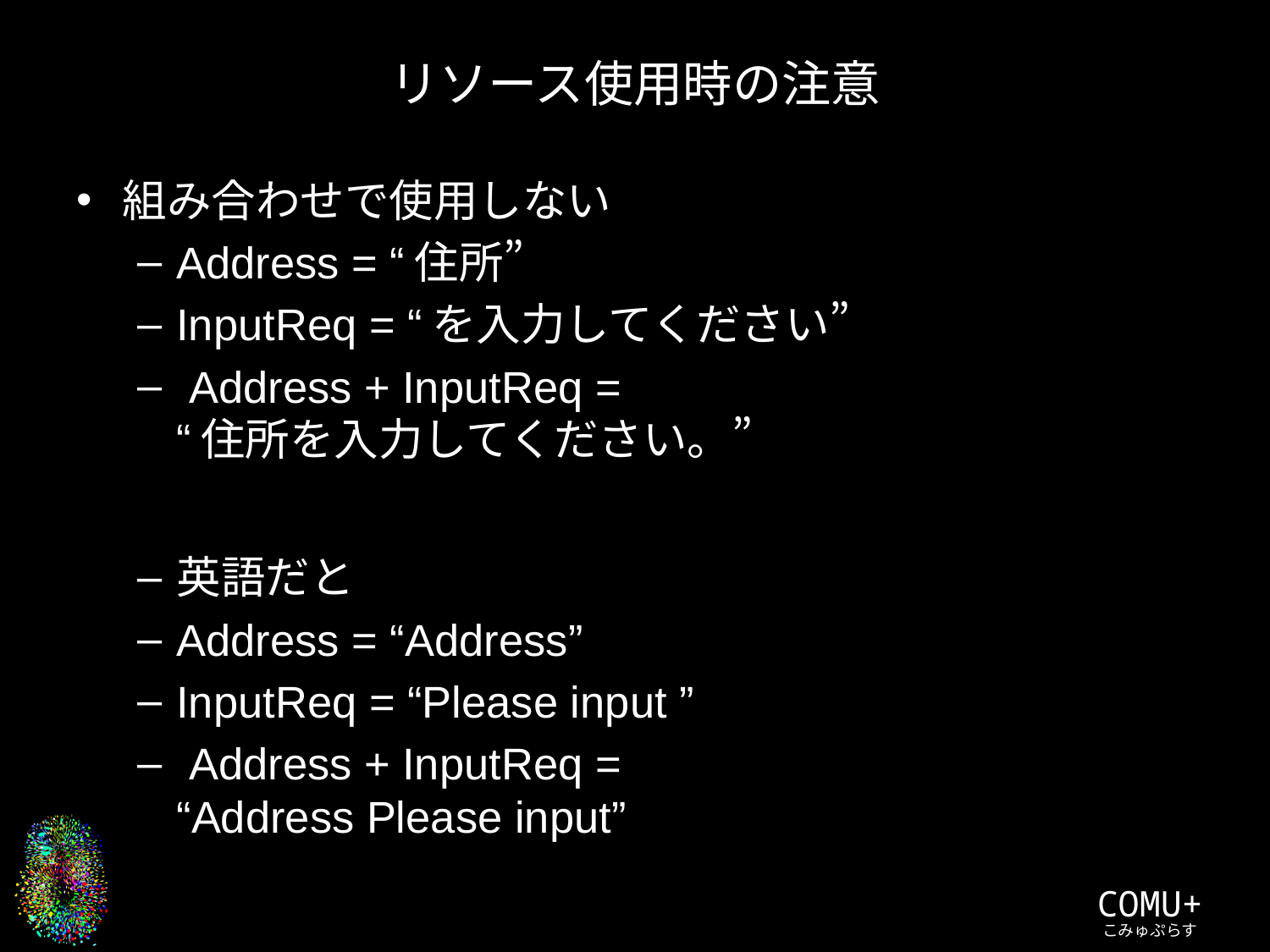

# リソース使用時の注意
組み合わせで使用しない
Address = “住所”
InputReq = “を入力してください”
 Address + InputReq =
“住所を入力してください。”

英語だと
Address = “Address”
InputReq = “Please input ”
 Address + InputReq =
“Address Please input”